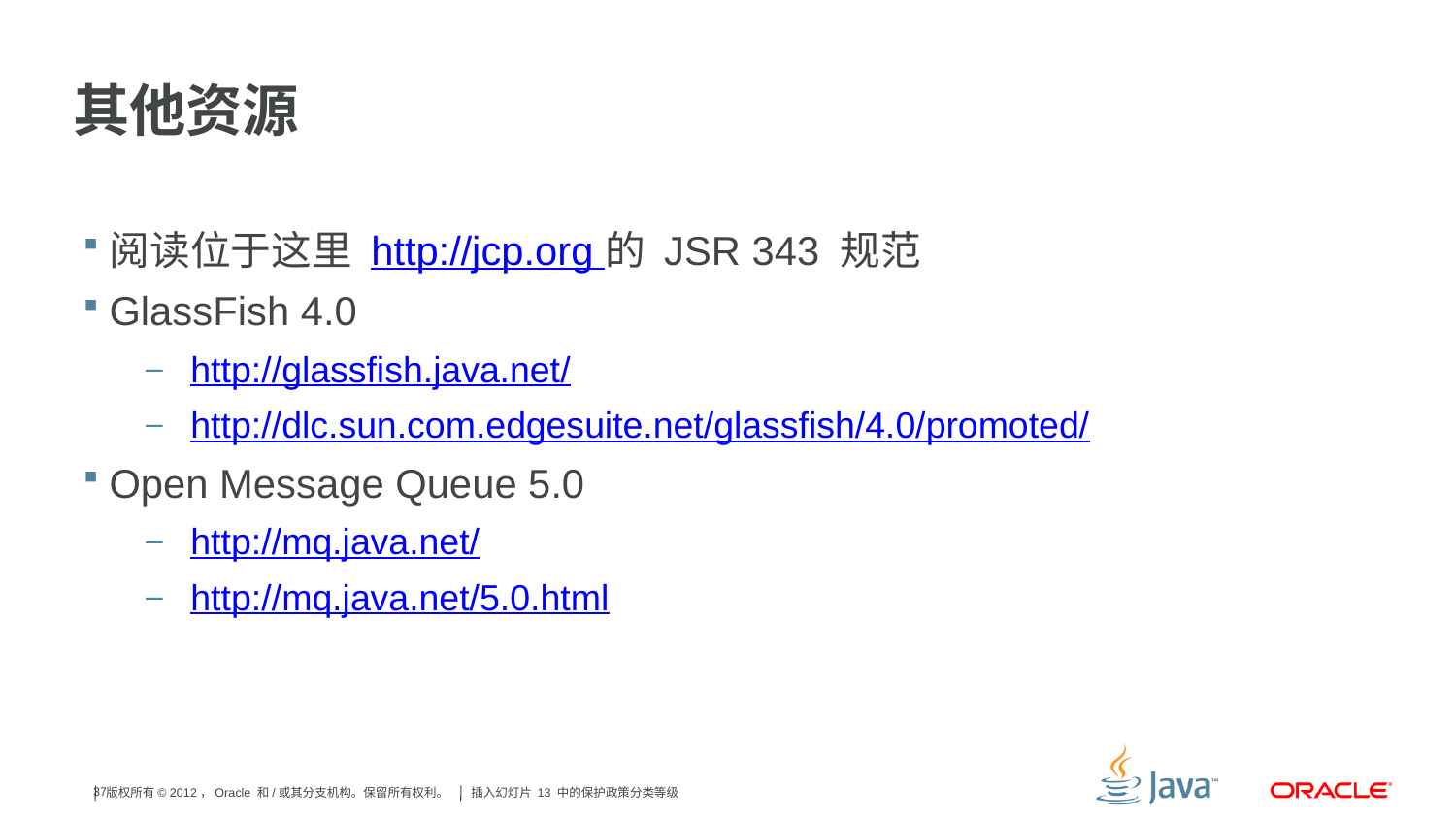

# 其他资源

阅读位于这里 http://jcp.org 的 JSR 343 规范
GlassFish 4.0
http://glassfish.java.net/
http://dlc.sun.com.edgesuite.net/glassfish/4.0/promoted/
Open Message Queue 5.0
http://mq.java.net/
http://mq.java.net/5.0.html